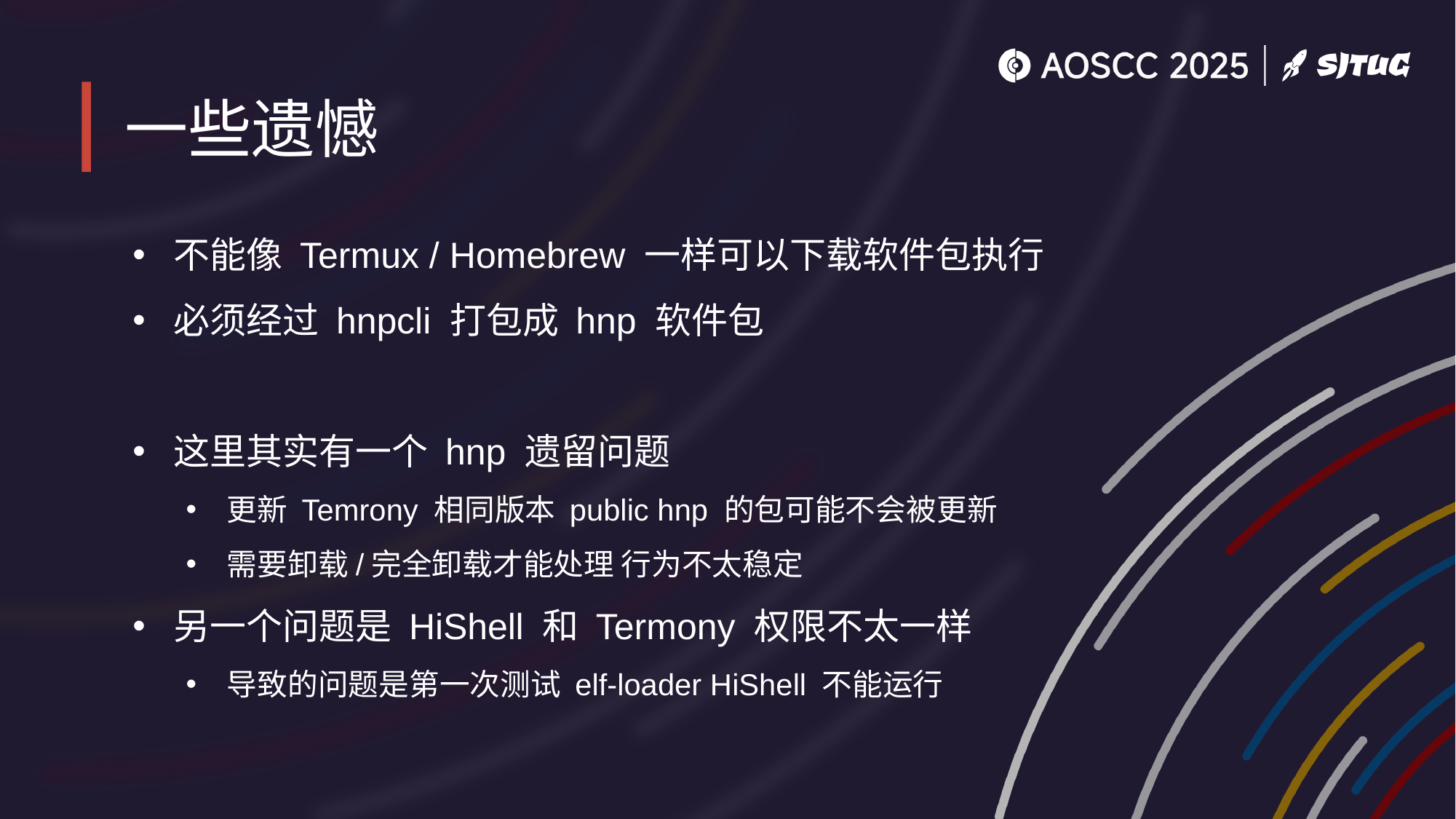

# 一些遗憾
不能像 Termux / Homebrew 一样可以下载软件包执行
必须经过 hnpcli 打包成 hnp 软件包

这里其实有一个 hnp 遗留问题
更新 Temrony 相同版本 public hnp 的包可能不会被更新
需要卸载/完全卸载才能处理 行为不太稳定
另一个问题是 HiShell 和 Termony 权限不太一样
导致的问题是第一次测试 elf-loader HiShell 不能运行